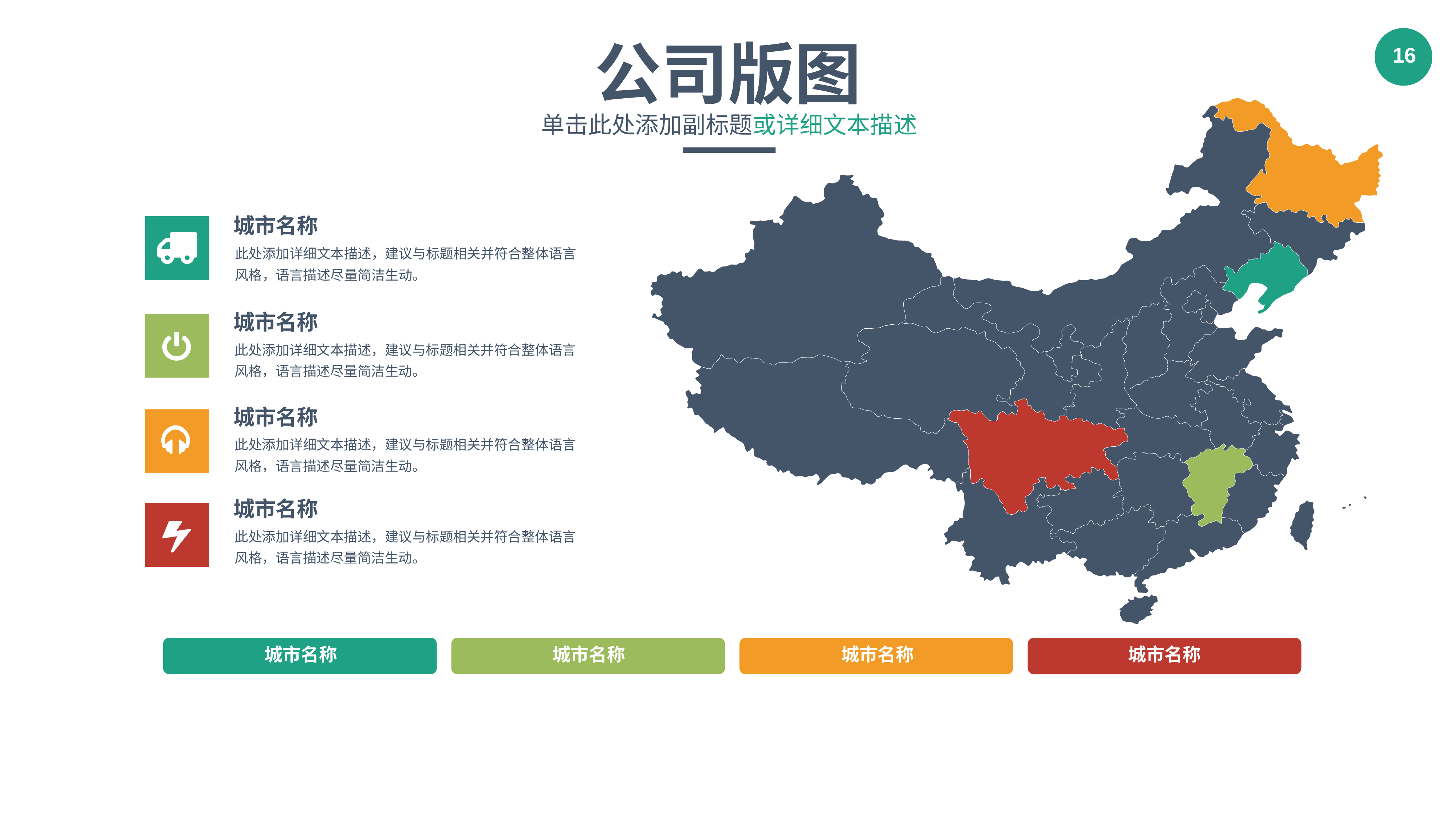

公司版图
单击此处添加副标题或详细文本描述

城市名称
此处添加详细文本描述，建议与标题相关并符合整体语言风格，语言描述尽量简洁生动。

城市名称
此处添加详细文本描述，建议与标题相关并符合整体语言风格，语言描述尽量简洁生动。

城市名称
此处添加详细文本描述，建议与标题相关并符合整体语言风格，语言描述尽量简洁生动。

城市名称
此处添加详细文本描述，建议与标题相关并符合整体语言风格，语言描述尽量简洁生动。

城市名称

城市名称

城市名称

城市名称